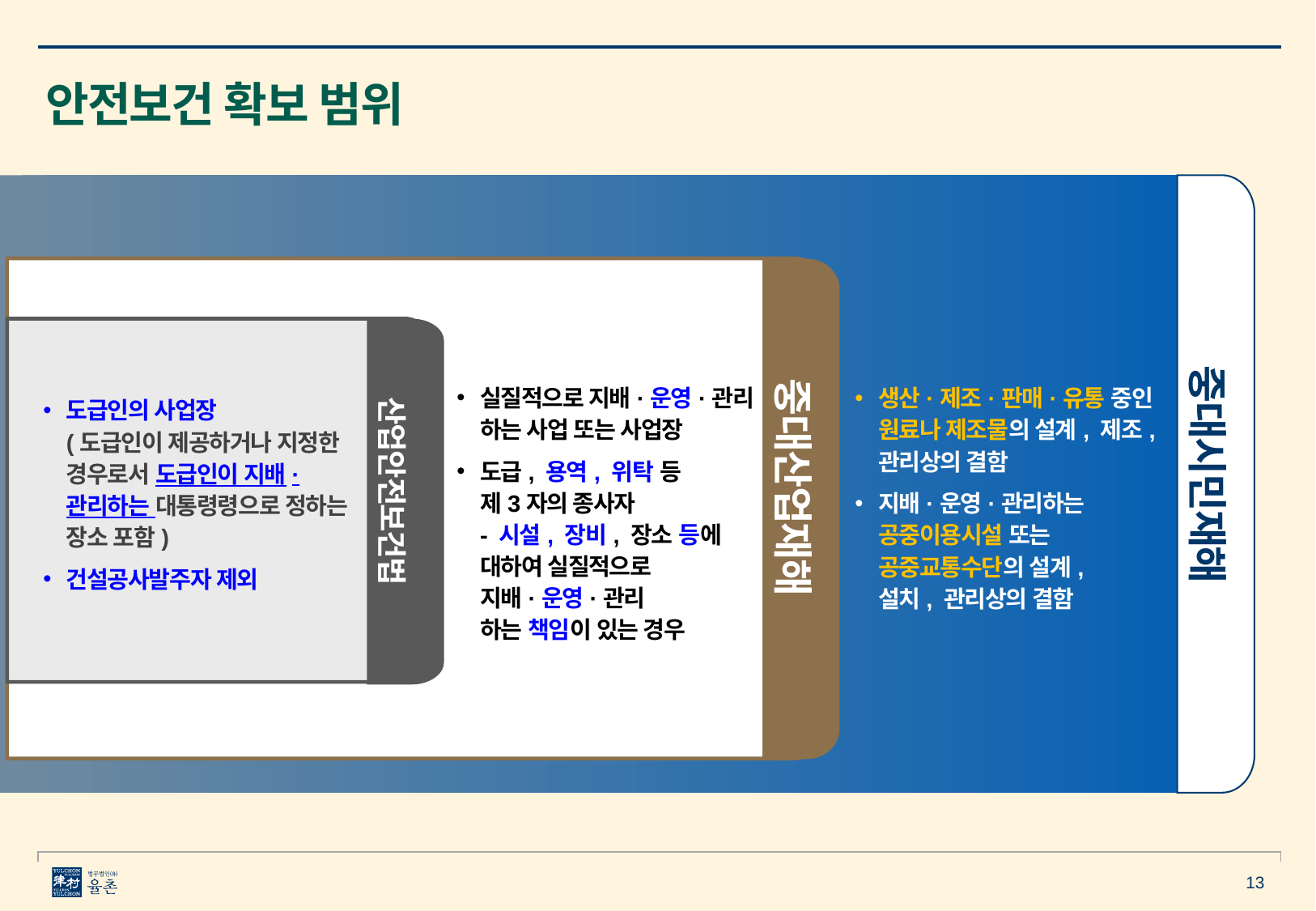

안전보건 확보 범위

CASE 1

실질적으로 지배·운영·관리
하는 사업 또는 사업장
도급, 용역, 위탁 등
제3자의 종사자
- 시설, 장비, 장소 등에
대하여 실질적으로
지배·운영·관리
하는 책임이 있는 경우
생산·제조·판매·유통 중인
원료나 제조물의 설계, 제조,
관리상의 결함
지배·운영·관리하는
공중이용시설 또는
공중교통수단의 설계,
설치, 관리상의 결함
도급인의 사업장
(도급인이 제공하거나 지정한 경우로서 도급인이 지배·관리하는 대통령령으로 정하는 장소 포함)
건설공사발주자 제외
중대시민재해
중대산업재해
산업안전보건법
13